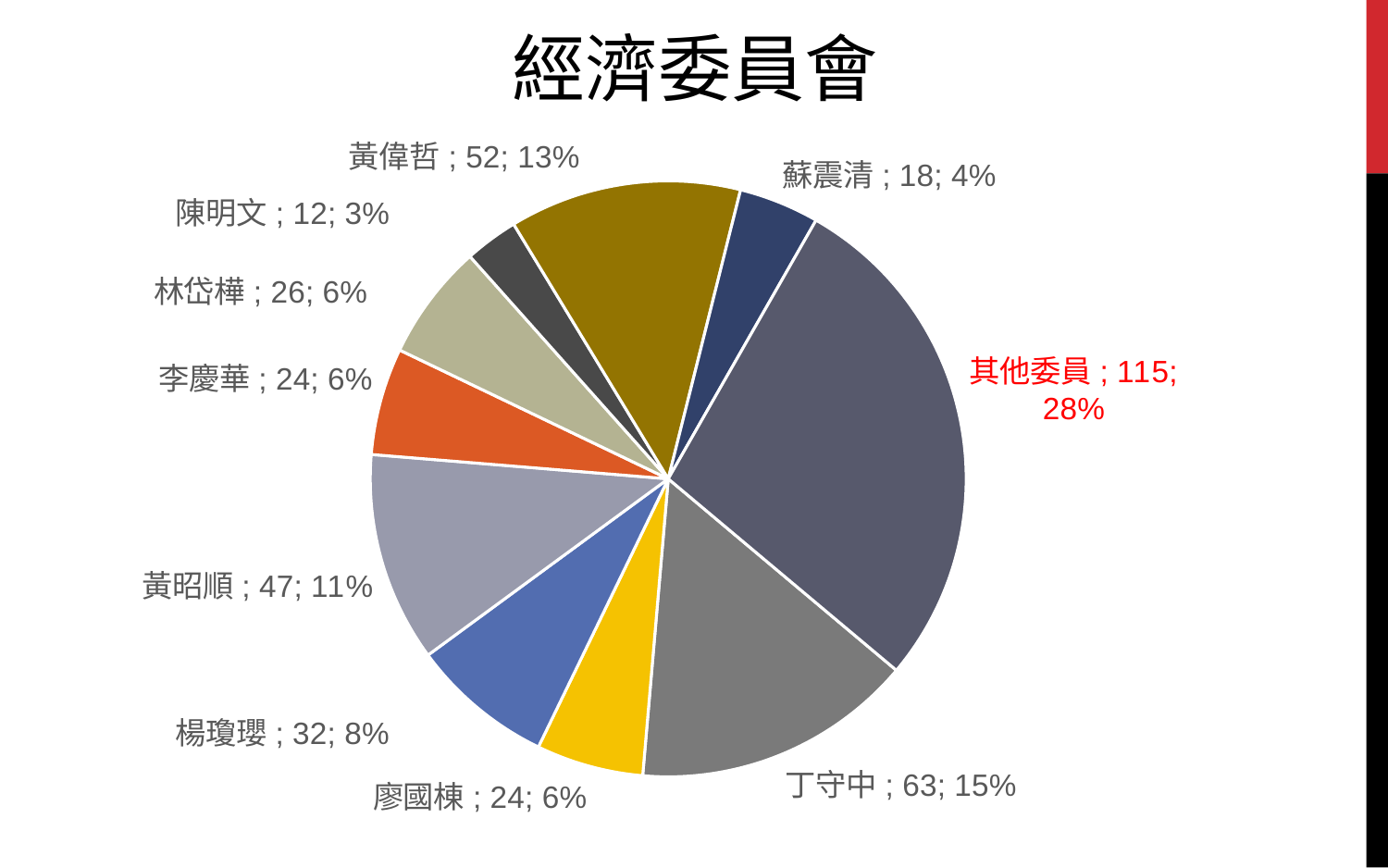

經濟委員會

### Chart

| Category | 欄1 |
|---|---|
| 丁守中 | 63.0 |
| 廖國棟 | 24.0 |
| 楊瓊瓔 | 32.0 |
| 黃昭順 | 47.0 |
| 李慶華 | 24.0 |
| 林岱樺 | 26.0 |
| 陳明文 | 12.0 |
| 黃偉哲 | 52.0 |
| 蘇震清 | 18.0 |
| 其他委員 | 115.0 |